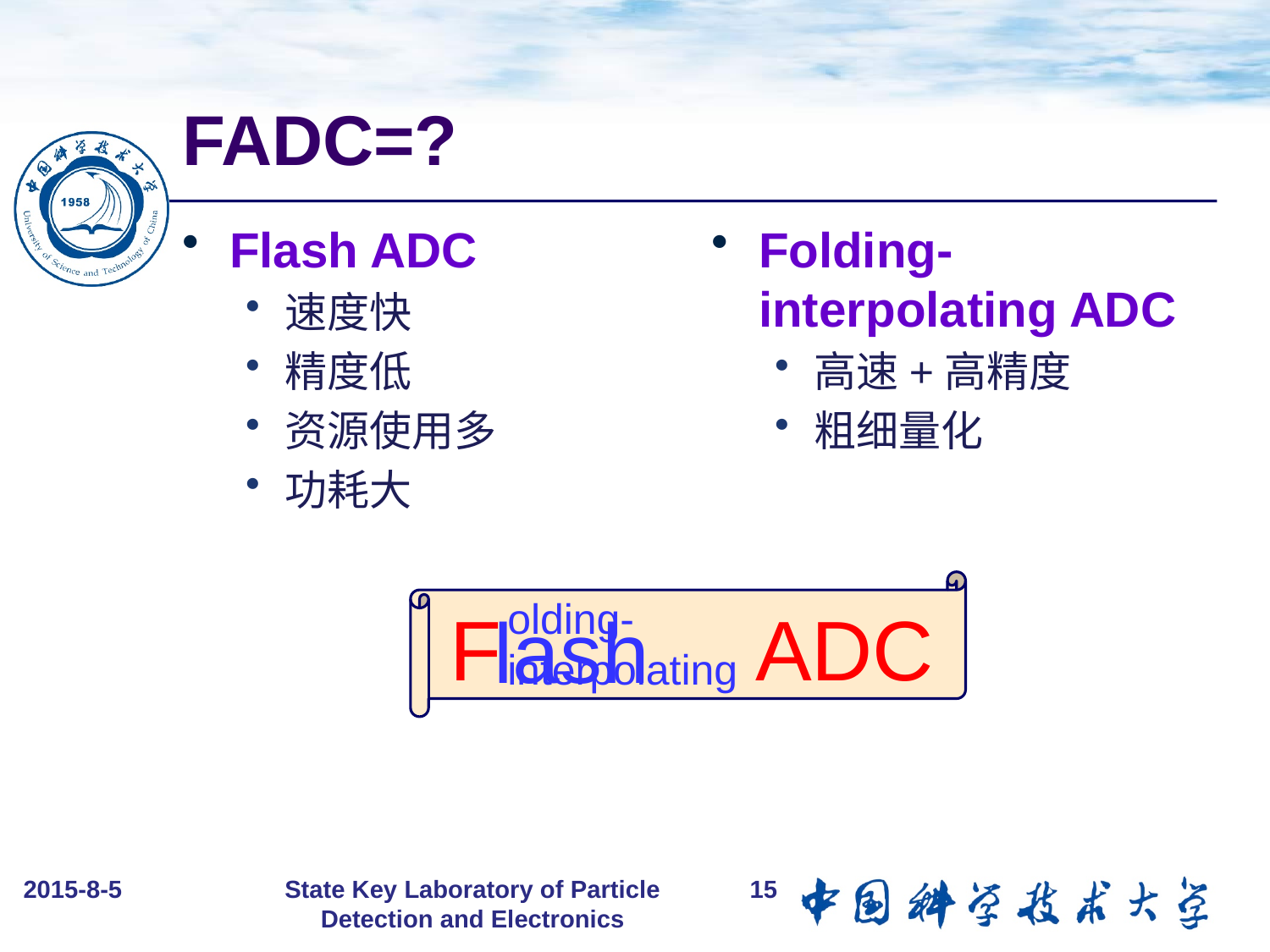

# FADC=?
Folding-interpolating ADC
高速+高精度
粗细量化
Flash ADC
速度快
精度低
资源使用多
功耗大
F           ADC
olding-
interpolating
lash
2015-8-5
State Key Laboratory of Particle Detection and Electronics
15